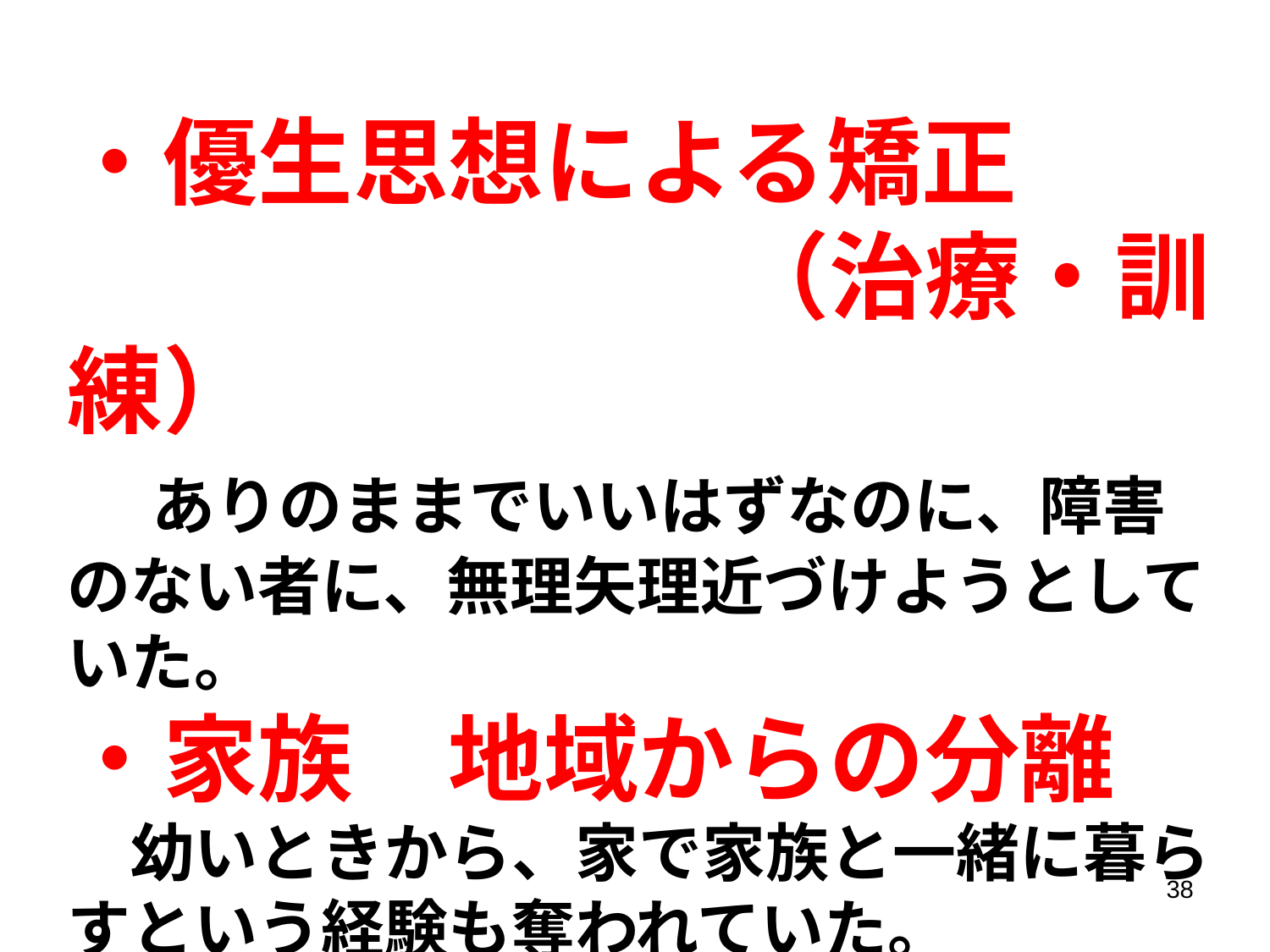

・優生思想による矯正
　　　　　　　（治療・訓練）
　ありのままでいいはずなのに、障害のない者に、無理矢理近づけようとしていた。
・家族　地域からの分離
　幼いときから、家で家族と一緒に暮らすという経験も奪われていた。

38